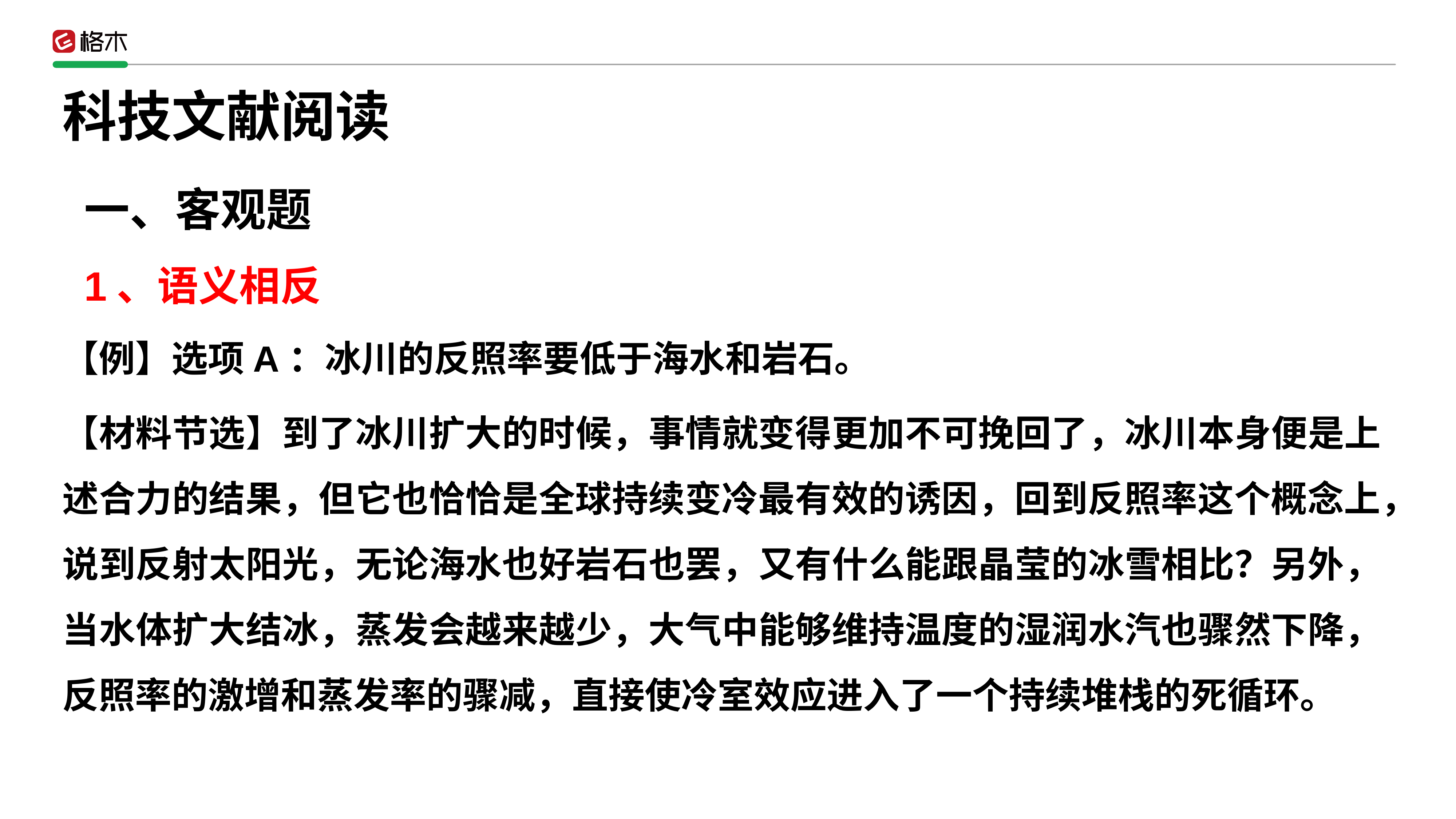

科技文献阅读
一、客观题
1、语义相反
【例】选项A：冰川的反照率要低于海水和岩石。
【材料节选】到了冰川扩大的时候，事情就变得更加不可挽回了，冰川本身便是上述合力的结果，但它也恰恰是全球持续变冷最有效的诱因，回到反照率这个概念上，说到反射太阳光，无论海水也好岩石也罢，又有什么能跟晶莹的冰雪相比？另外，当水体扩大结冰，蒸发会越来越少，大气中能够维持温度的湿润水汽也骤然下降，反照率的激增和蒸发率的骤减，直接使冷室效应进入了一个持续堆栈的死循环。